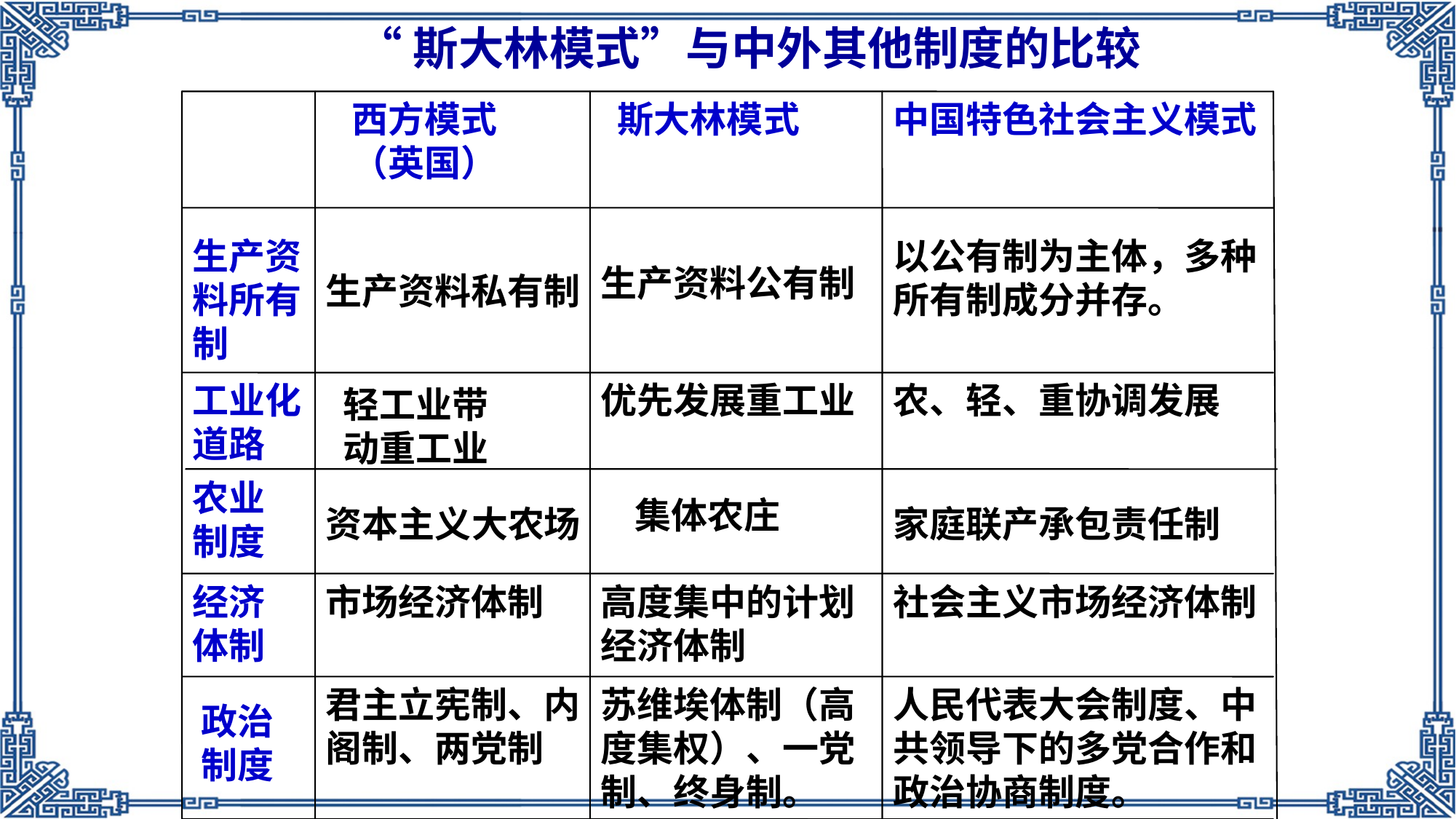

“斯大林模式”与中外其他制度的比较

西方模式
（英国）
 斯大林模式

中国特色社会主义模式

生产资料所有制
以公有制为主体，多种所有制成分并存。
生产资料公有制
生产资料私有制
工业化道路

优先发展重工业
农、轻、重协调发展
轻工业带动重工业

农业制度
集体农庄
资本主义大农场
家庭联产承包责任制
经济体制

市场经济体制
高度集中的计划经济体制
社会主义市场经济体制

君主立宪制、内阁制、两党制
苏维埃体制（高度集权）、一党制、终身制。
人民代表大会制度、中共领导下的多党合作和政治协商制度。
政治制度